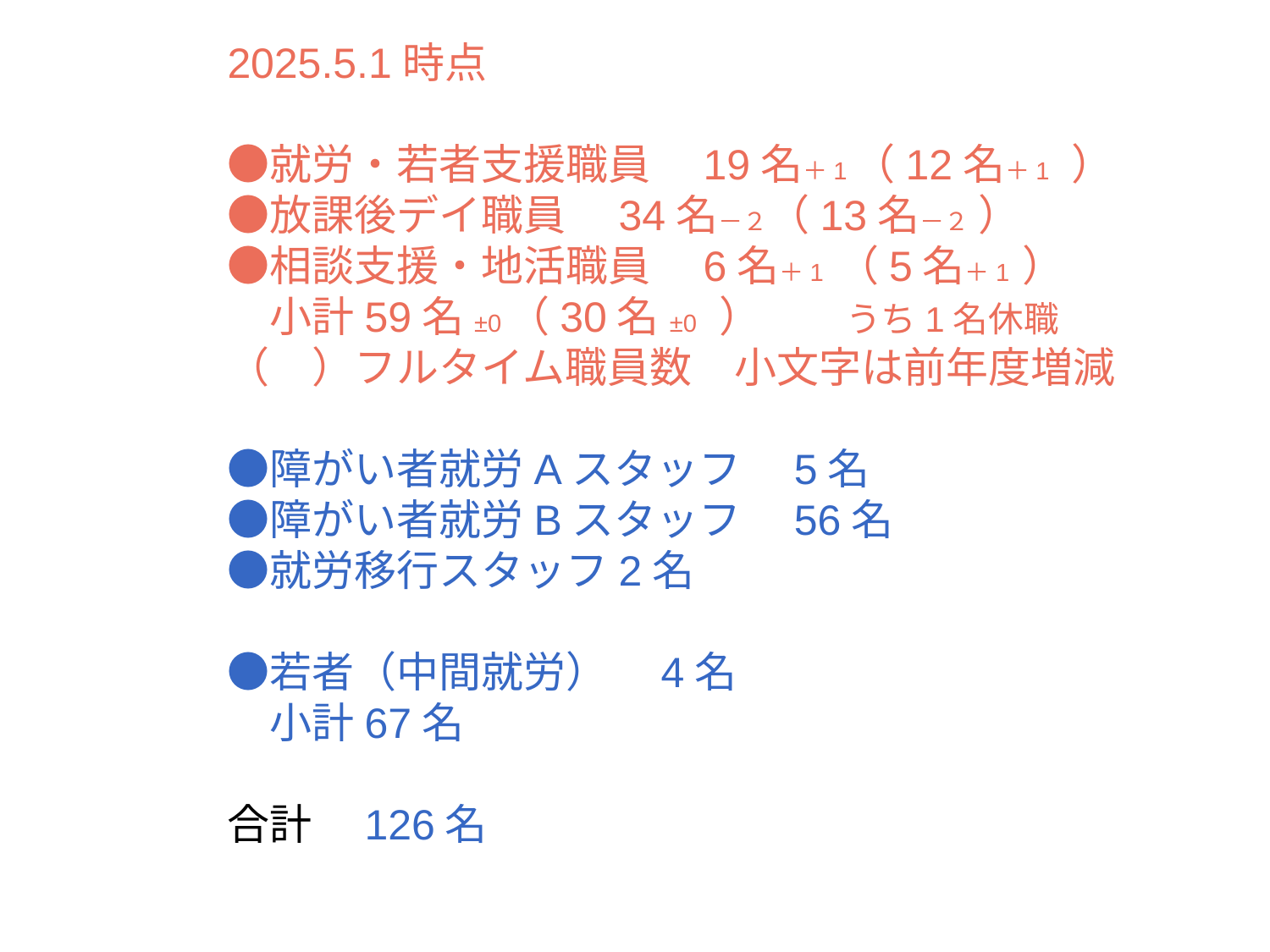

# 2025.5.1時点 ●就労・若者支援職員　19名＋1（12名＋1 ） ●放課後デイ職員　34名－２（13名－２ ） ●相談支援・地活職員　6名＋1 （5名＋1 ） 　小計59名±0（30名±0 ）　　うち1名休職 （　）フルタイム職員数　小文字は前年度増減 ●障がい者就労Aスタッフ　5名　 ●障がい者就労Bスタッフ　56名　 ●就労移行スタッフ2名　　 ●若者（中間就労）　4名 　小計67名　　 合計　126名